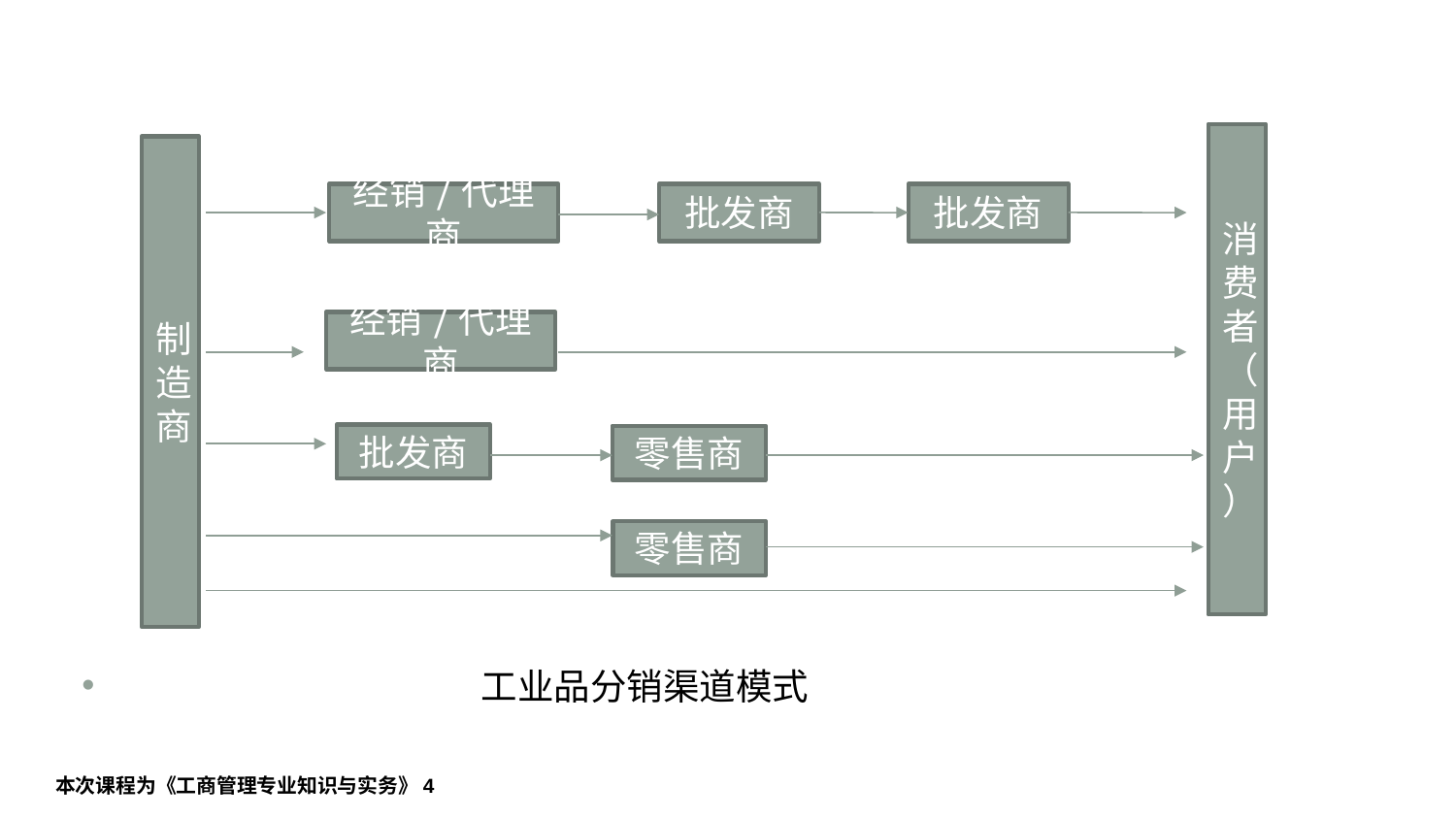

#

                                            工业品分销渠道模式

消费者（用户）
制造商
经销/代理商
批发商
批发商
经销/代理商
批发商
零售商
零售商